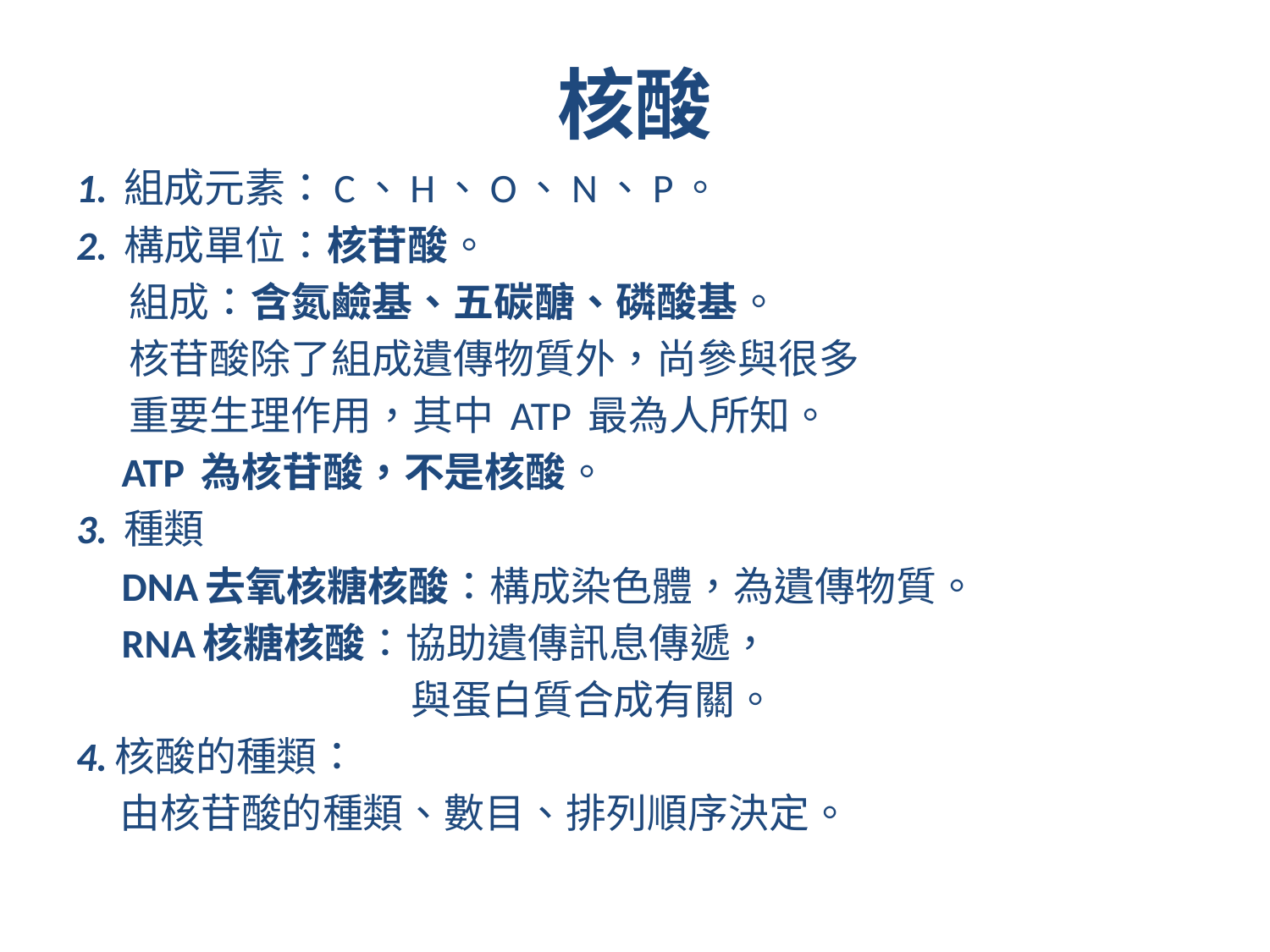

# 核酸
1. 組成元素：C、H、O、N、P。
2. 構成單位：核苷酸。
     組成：含氮鹼基、五碳醣、磷酸基。
     核苷酸除了組成遺傳物質外，尚參與很多
     重要生理作用，其中 ATP 最為人所知。
     ATP 為核苷酸，不是核酸。
3. 種類
     DNA去氧核糖核酸：構成染色體，為遺傳物質。
     RNA核糖核酸：協助遺傳訊息傳遞，
                                    與蛋白質合成有關。
4.核酸的種類：
    由核苷酸的種類、數目、排列順序決定。